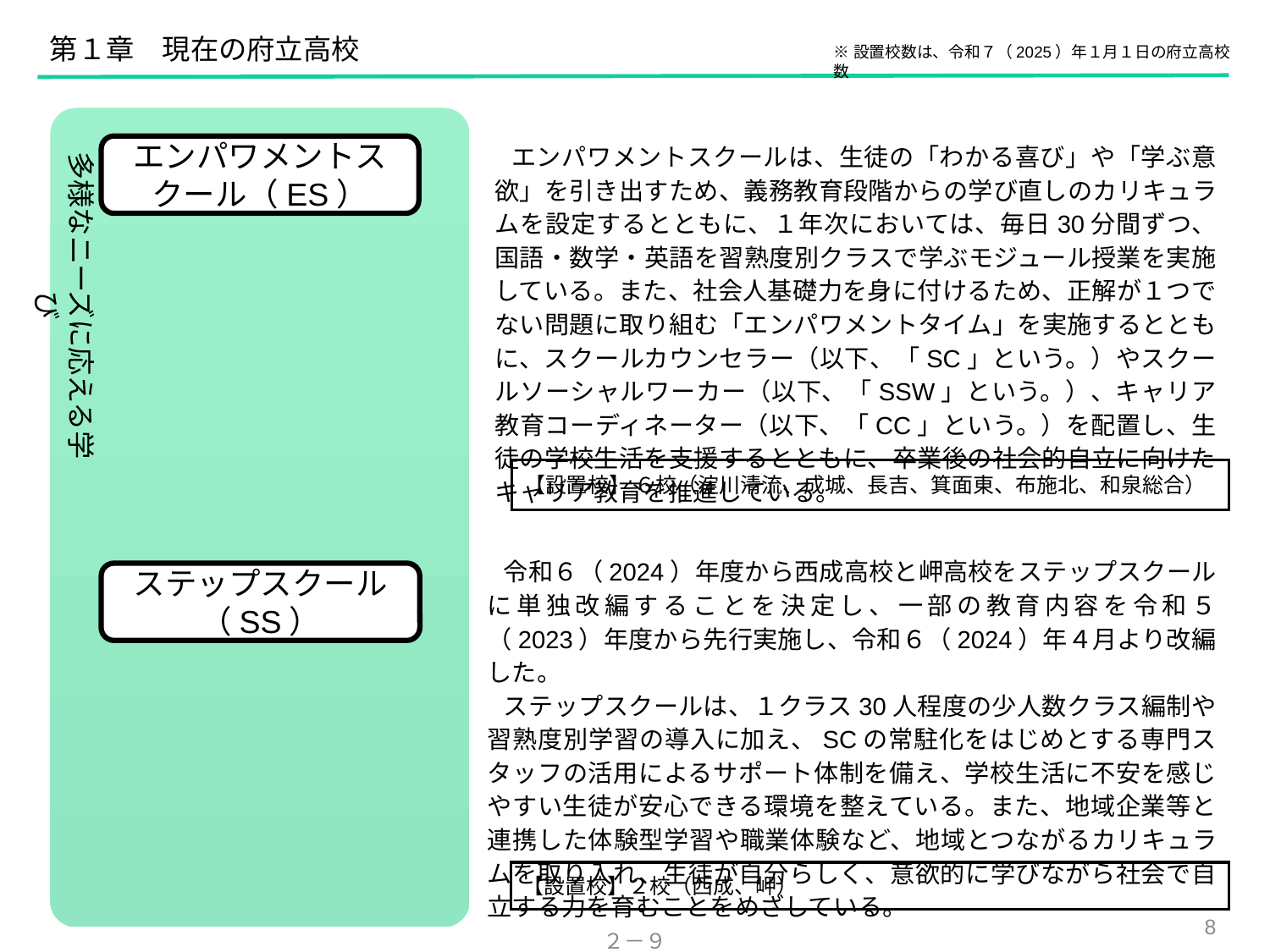

第１章　現在の府立高校
※設置校数は、令和７（2025）年１月１日の府立高校数

多様なニーズに応える学び
エンパワメントスクールは、生徒の「わかる喜び」や「学ぶ意欲」を引き出すため、義務教育段階からの学び直しのカリキュラムを設定するとともに、１年次においては、毎日30分間ずつ、国語・数学・英語を習熟度別クラスで学ぶモジュール授業を実施している。また、社会人基礎力を身に付けるため、正解が１つでない問題に取り組む「エンパワメントタイム」を実施するとともに、スクールカウンセラー（以下、「SC」という。）やスクールソーシャルワーカー（以下、「SSW」という。）、キャリア教育コーディネーター（以下、「CC」という。）を配置し、生徒の学校生活を支援するとともに、卒業後の社会的自立に向けたキャリア教育を推進している。
エンパワメントスクール（ES）
【設置校】 ６校（淀川清流、成城、長吉、箕面東、布施北、和泉総合）
令和６（2024）年度から西成高校と岬高校をステップスクールに単独改編することを決定し、一部の教育内容を令和５（2023）年度から先行実施し、令和６（2024）年４月より改編した。
ステップスクールは、１クラス30人程度の少人数クラス編制や習熟度別学習の導入に加え、SCの常駐化をはじめとする専門スタッフの活用によるサポート体制を備え、学校生活に不安を感じやすい生徒が安心できる環境を整えている。また、地域企業等と連携した体験型学習や職業体験など、地域とつながるカリキュラムを取り入れ、生徒が自分らしく、意欲的に学びながら社会で自立する力を育むことをめざしている。
ステップスクール
（SS）
【設置校】２校（西成、岬）
8
２－９